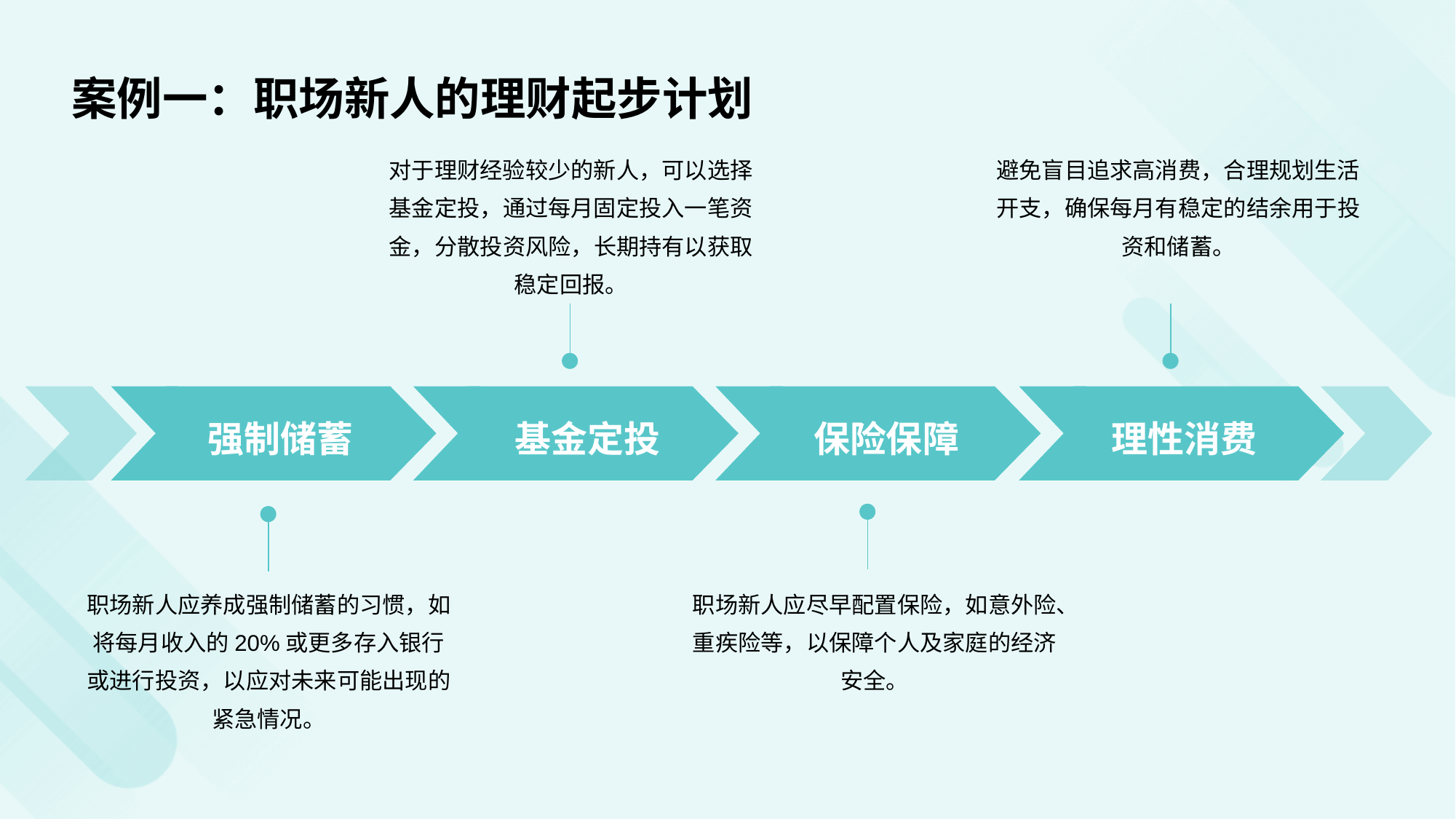

案例一：职场新人的理财起步计划
对于理财经验较少的新人，可以选择基金定投，通过每月固定投入一笔资金，分散投资风险，长期持有以获取稳定回报。
避免盲目追求高消费，合理规划生活开支，确保每月有稳定的结余用于投资和储蓄。

强制储蓄
基金定投
保险保障
理性消费

职场新人应养成强制储蓄的习惯，如将每月收入的20%或更多存入银行或进行投资，以应对未来可能出现的紧急情况。
职场新人应尽早配置保险，如意外险、重疾险等，以保障个人及家庭的经济安全。